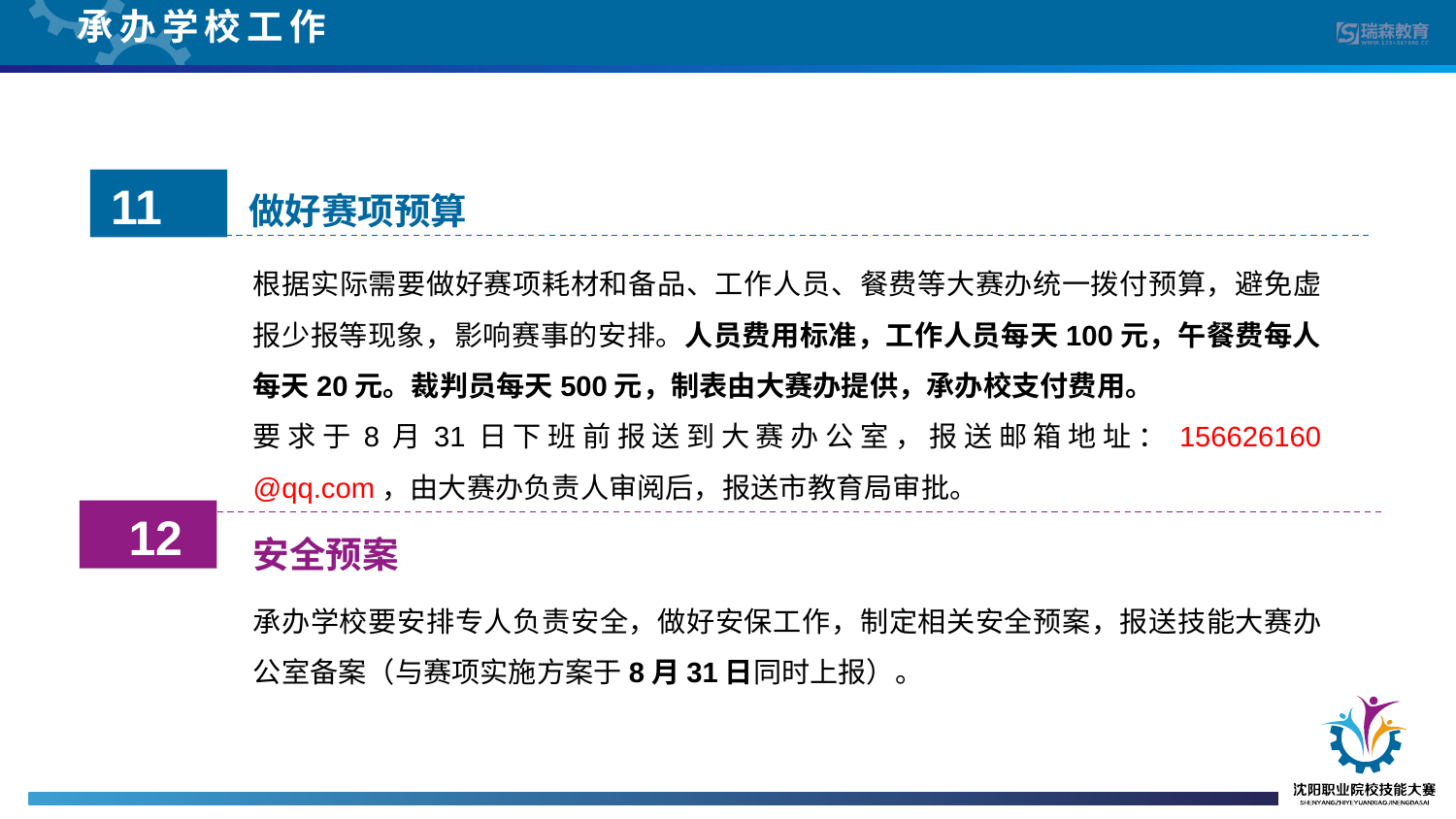

承办学校工作
11
做好赛项预算

根据实际需要做好赛项耗材和备品、工作人员、餐费等大赛办统一拨付预算，避免虚报少报等现象，影响赛事的安排。人员费用标准，工作人员每天100元，午餐费每人每天20元。裁判员每天500元，制表由大赛办提供，承办校支付费用。
要求于8月31日下班前报送到大赛办公室，报送邮箱地址：156626160 @qq.com，由大赛办负责人审阅后，报送市教育局审批。

12
安全预案

承办学校要安排专人负责安全，做好安保工作，制定相关安全预案，报送技能大赛办公室备案（与赛项实施方案于8月31日同时上报）。